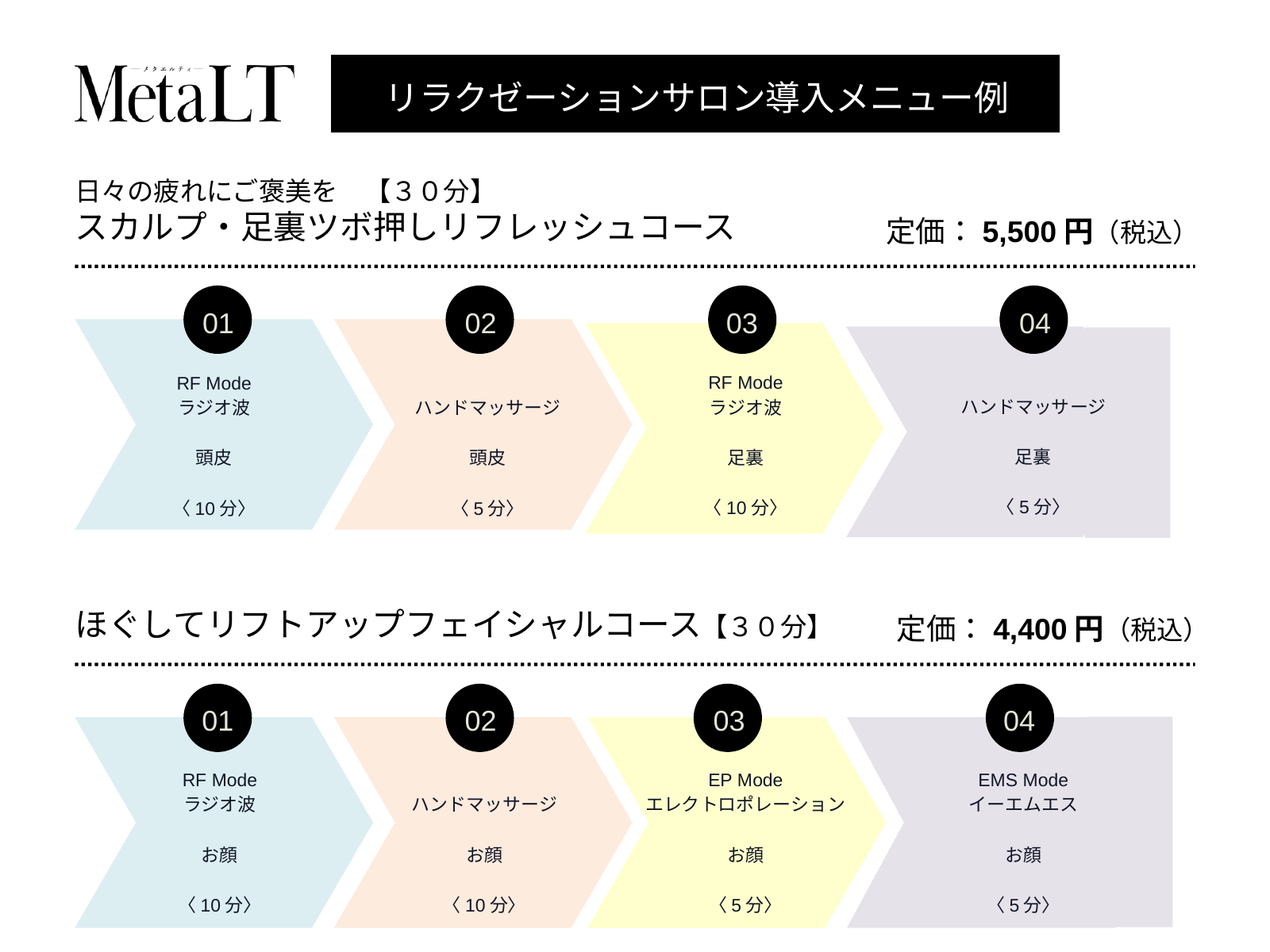

リラクゼーションサロン導入メニュー例

日々の疲れにご褒美を　【３０分】
スカルプ・足裏ツボ押しリフレッシュコース

定価：5,500円（税込）

02
01
02
03
04

ハンドマッサージ

足裏

〈5分〉
RF Mode
ラジオ波

足裏

〈10分〉
RF Mode
ラジオ波

頭皮

〈10分〉

ハンドマッサージ

頭皮

〈5分〉
定価：4,400円（税込）
ほぐしてリフトアップフェイシャルコース【３０分】

01
01
02
03
04

RF Mode
ラジオ波

お顔

〈10分〉

ハンドマッサージ

お顔

〈10分〉
EP Mode
エレクトロポレーション

お顔

〈5分〉
EMS Mode
イーエムエス

お顔

〈5分〉